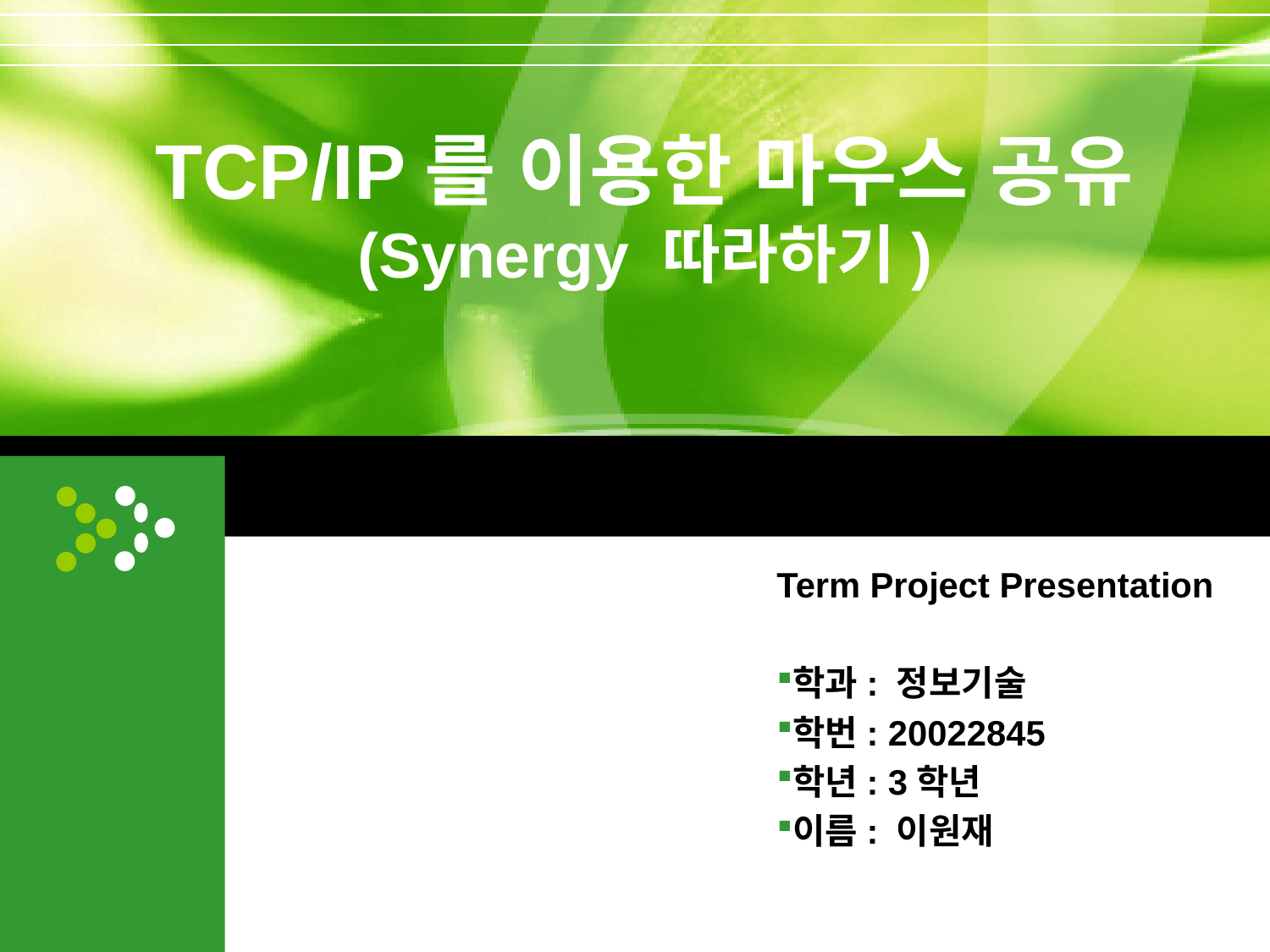

# TCP/IP를 이용한 마우스 공유 (Synergy 따라하기)
Term Project Presentation

학과: 정보기술
학번: 20022845
학년: 3학년
이름: 이원재